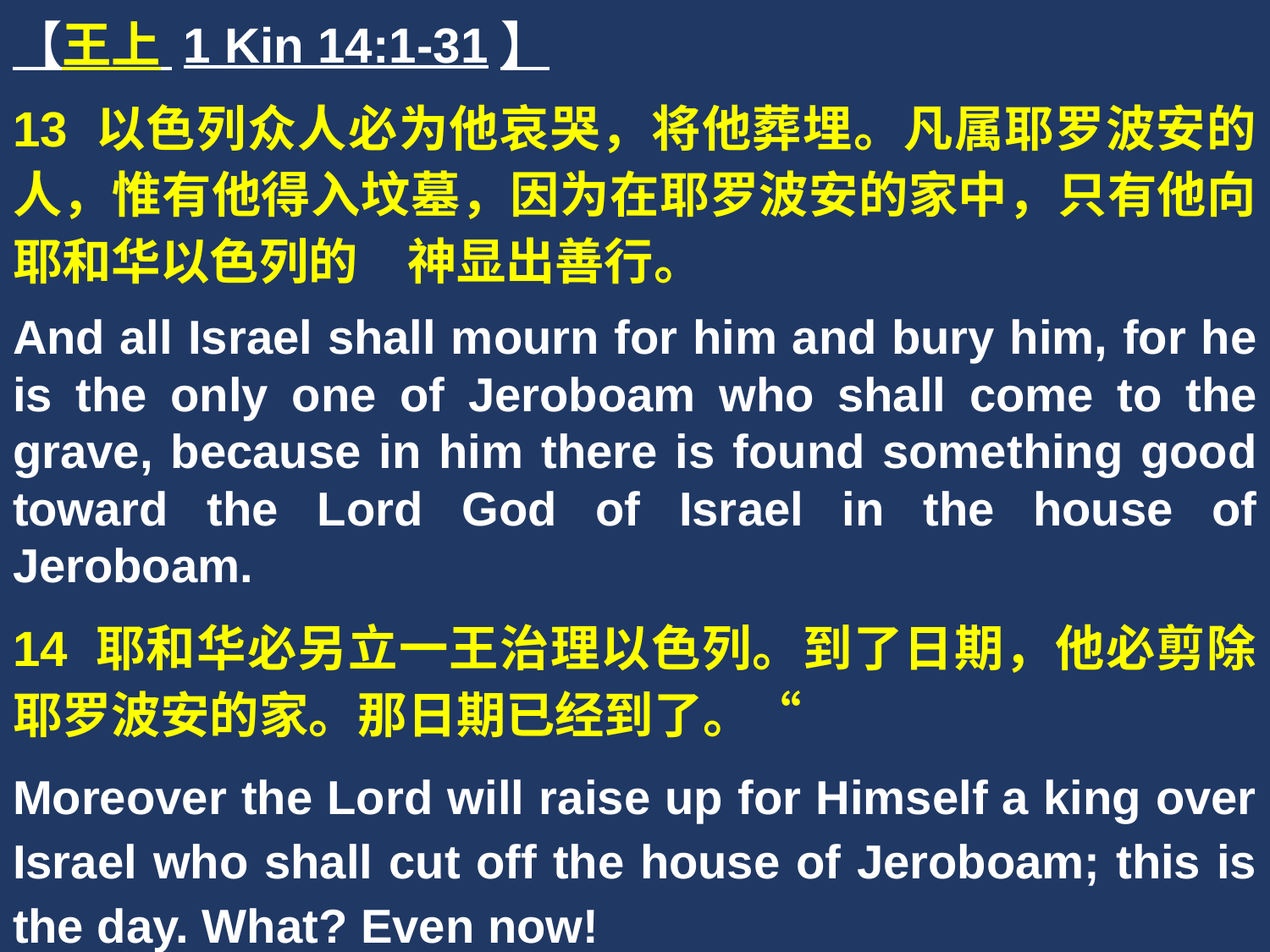

【王上 1 Kin 14:1-31】
13 以色列众人必为他哀哭，将他葬埋。凡属耶罗波安的人，惟有他得入坟墓，因为在耶罗波安的家中，只有他向耶和华以色列的　神显出善行。
And all Israel shall mourn for him and bury him, for he is the only one of Jeroboam who shall come to the grave, because in him there is found something good toward the Lord God of Israel in the house of Jeroboam.
14 耶和华必另立一王治理以色列。到了日期，他必剪除耶罗波安的家。那日期已经到了。“
Moreover the Lord will raise up for Himself a king over Israel who shall cut off the house of Jeroboam; this is the day. What? Even now!